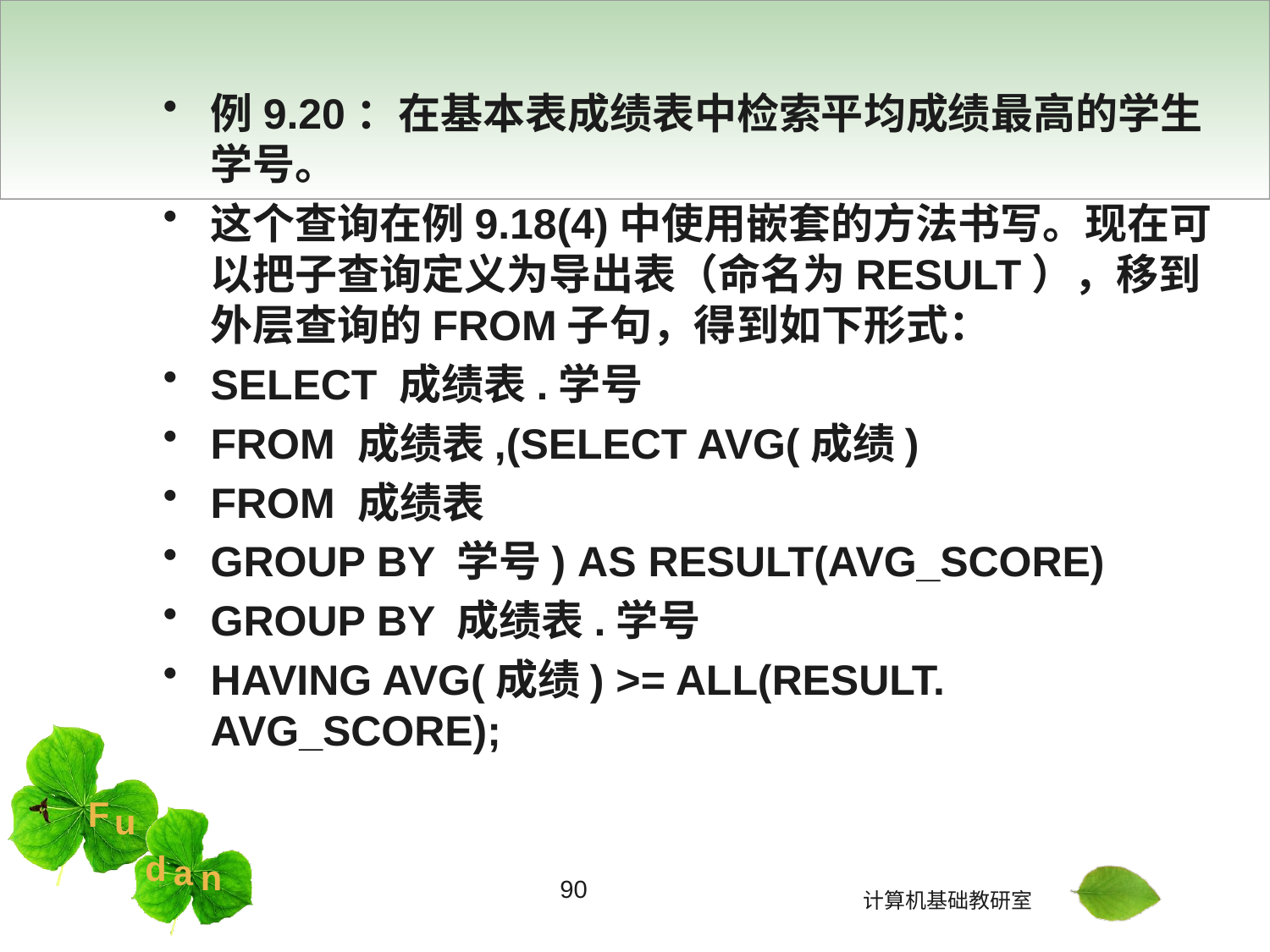

#
例9.20：在基本表成绩表中检索平均成绩最高的学生学号。
这个查询在例9.18(4)中使用嵌套的方法书写。现在可以把子查询定义为导出表（命名为RESULT），移到外层查询的FROM子句，得到如下形式：
SELECT 成绩表.学号
FROM 成绩表,(SELECT AVG(成绩)
FROM 成绩表
GROUP BY 学号) AS RESULT(AVG_SCORE)
GROUP BY 成绩表.学号
HAVING AVG(成绩) >= ALL(RESULT. AVG_SCORE);

90